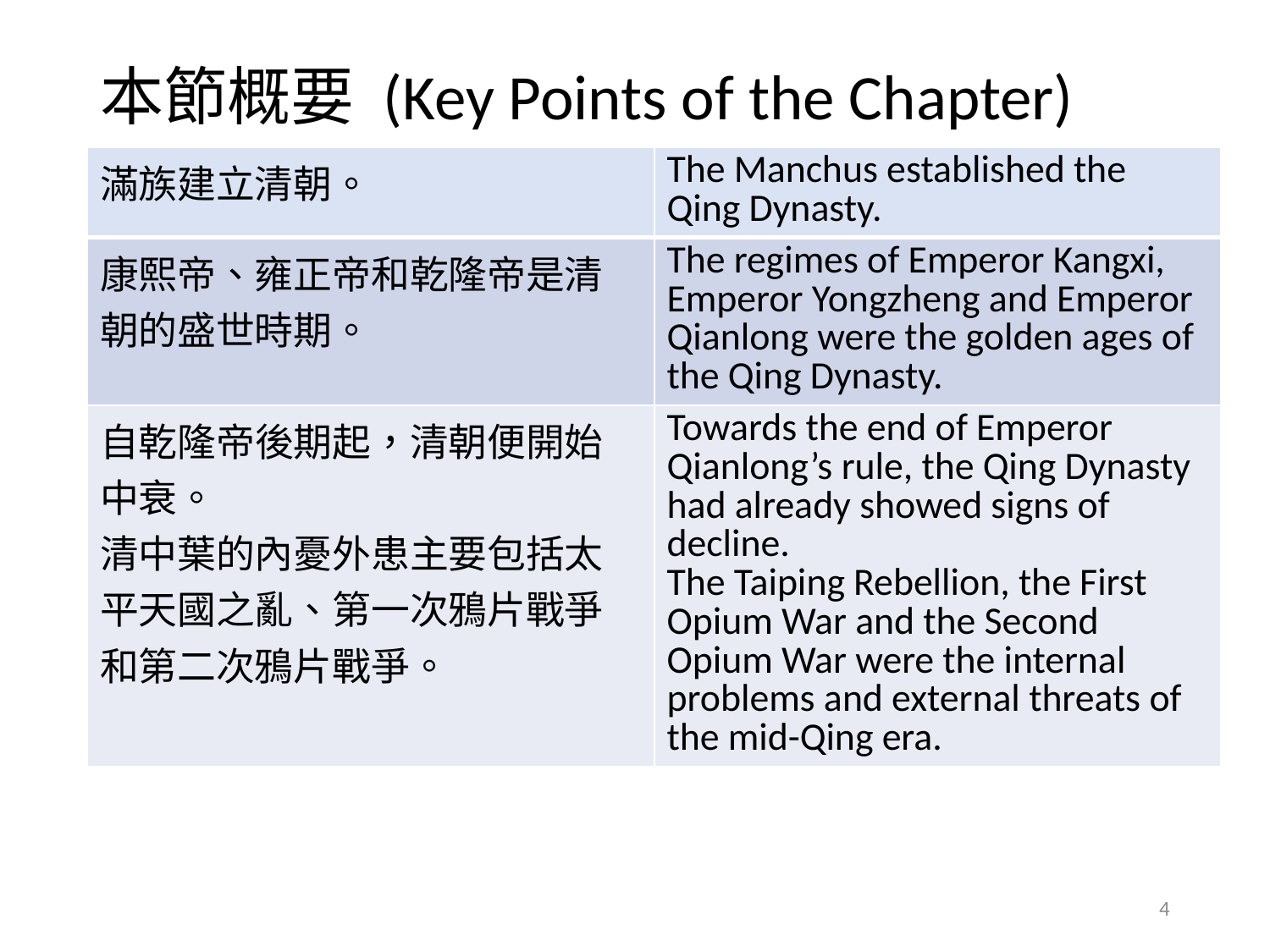

# 本節概要 (Key Points of the Chapter)
| 滿族建立清朝。 | The Manchus established the Qing Dynasty. |
| --- | --- |
| 康熙帝、雍正帝和乾隆帝是清朝的盛世時期。 | The regimes of Emperor Kangxi, Emperor Yongzheng and Emperor Qianlong were the golden ages of the Qing Dynasty. |
| 自乾隆帝後期起，清朝便開始中衰。 清中葉的內憂外患主要包括太平天國之亂、第一次鴉片戰爭和第二次鴉片戰爭。 | Towards the end of Emperor Qianlong’s rule, the Qing Dynasty had already showed signs of decline. The Taiping Rebellion, the First Opium War and the Second Opium War were the internal problems and external threats of the mid-Qing era. |
4